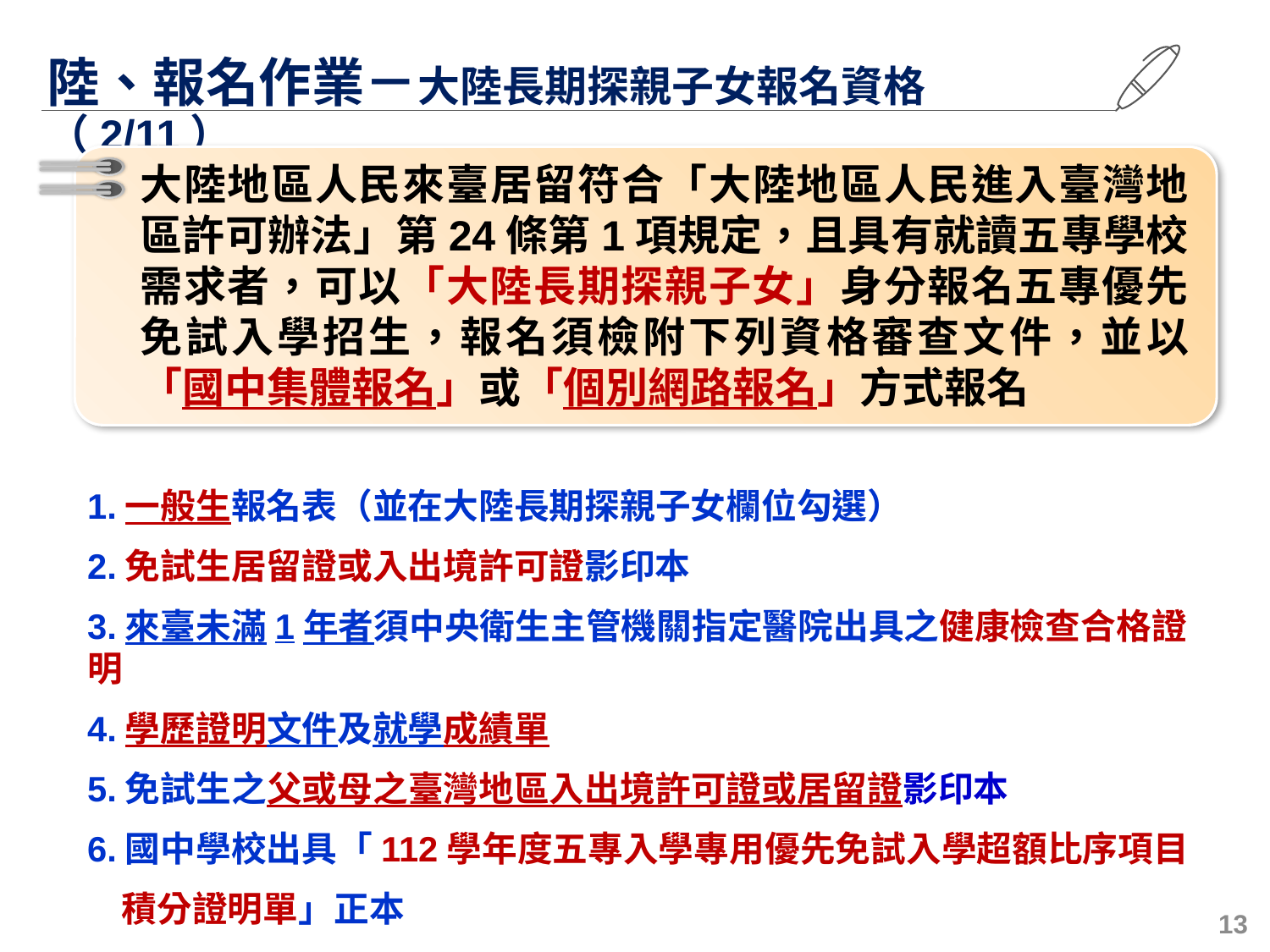

陸、報名作業－大陸長期探親子女報名資格（2/11）

大陸地區人民來臺居留符合「大陸地區人民進入臺灣地區許可辦法」第24條第1項規定，且具有就讀五專學校需求者，可以「大陸長期探親子女」身分報名五專優先免試入學招生，報名須檢附下列資格審查文件，並以「國中集體報名」或「個別網路報名」方式報名
1.一般生報名表（並在大陸長期探親子女欄位勾選）
2.免試生居留證或入出境許可證影印本
3.來臺未滿1年者須中央衛生主管機關指定醫院出具之健康檢查合格證明
4.學歷證明文件及就學成績單
5.免試生之父或母之臺灣地區入出境許可證或居留證影印本
6.國中學校出具「112學年度五專入學專用優先免試入學超額比序項目
    積分證明單」正本
13